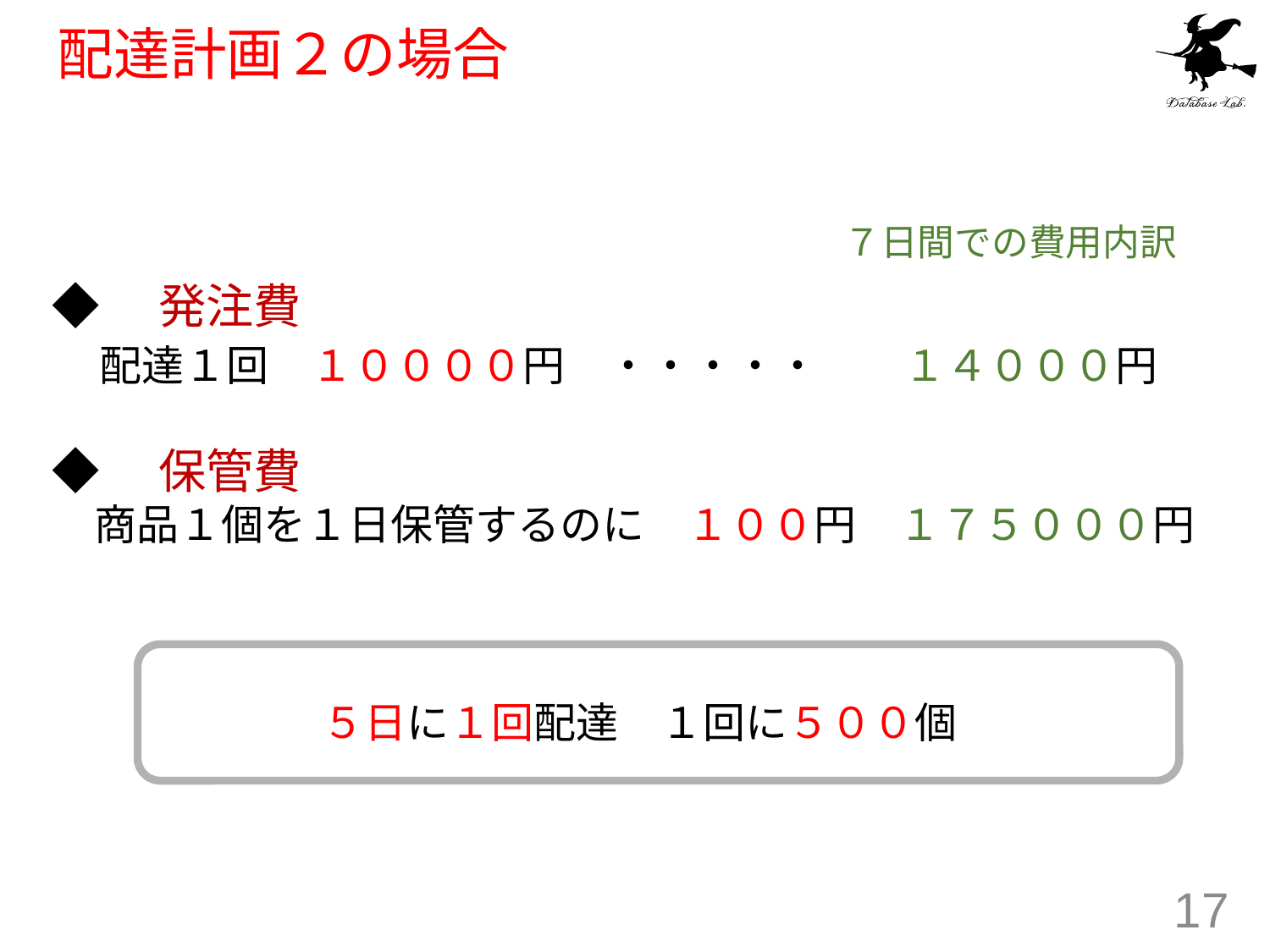

# 配達計画２の場合

◆　発注費
　配達１回　１００００円　・・・・・　　１４０００円

◆　保管費
　商品１個を１日保管するのに　１００円　１７５０００円
７日間での費用内訳

５日に１回配達　１回に５００個
17